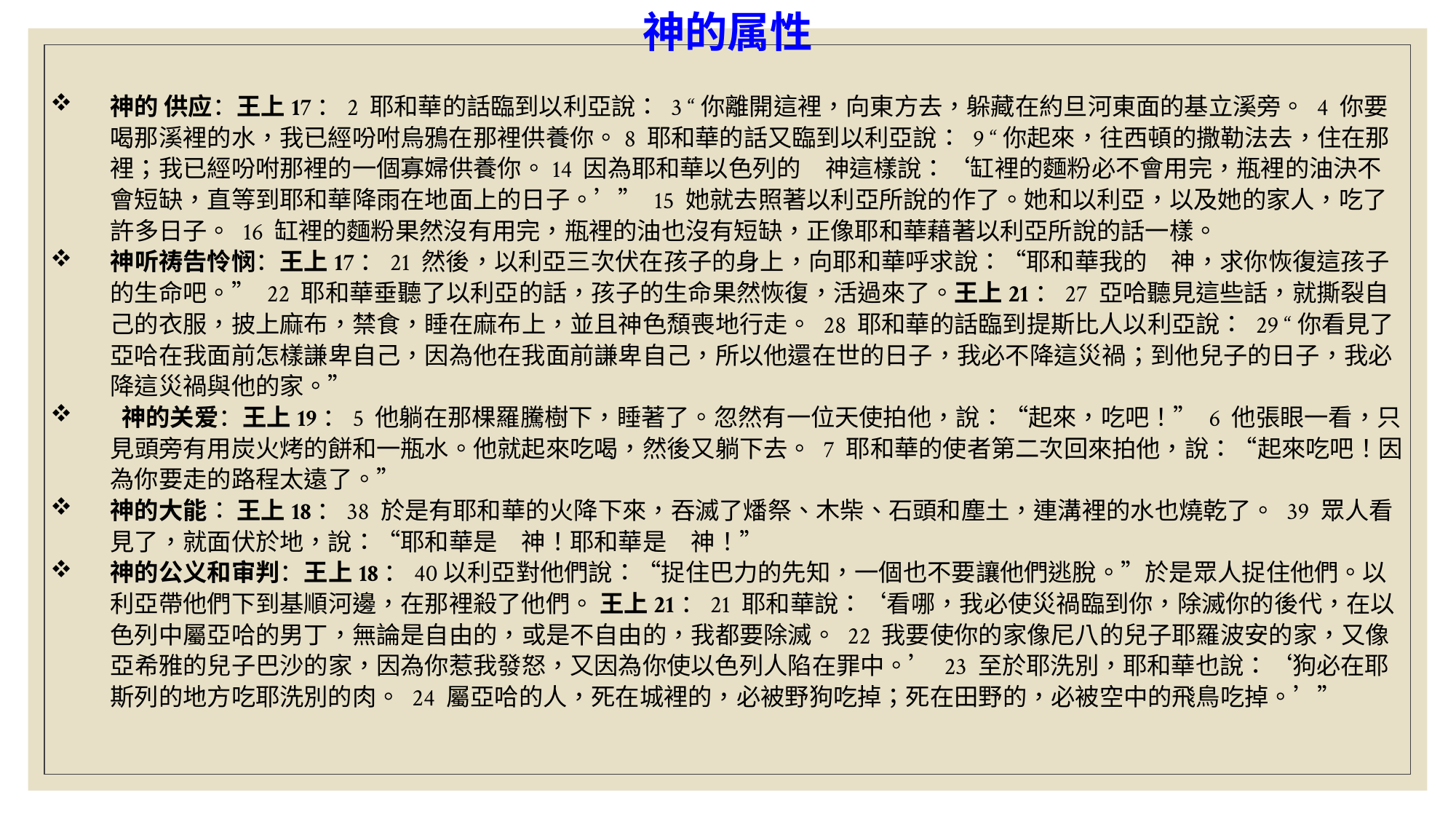

神的属性

神的 供应：王上17：2 耶和華的話臨到以利亞說： 3 “你離開這裡，向東方去，躲藏在約旦河東面的基立溪旁。 4 你要喝那溪裡的水，我已經吩咐烏鴉在那裡供養你。8 耶和華的話又臨到以利亞說： 9 “你起來，往西頓的撒勒法去，住在那裡；我已經吩咐那裡的一個寡婦供養你。14 因為耶和華以色列的　神這樣說：‘缸裡的麵粉必不會用完，瓶裡的油決不會短缺，直等到耶和華降雨在地面上的日子。’” 15 她就去照著以利亞所說的作了。她和以利亞，以及她的家人，吃了許多日子。 16 缸裡的麵粉果然沒有用完，瓶裡的油也沒有短缺，正像耶和華藉著以利亞所說的話一樣。
神听祷告怜悯：王上17：21 然後，以利亞三次伏在孩子的身上，向耶和華呼求說：“耶和華我的　神，求你恢復這孩子的生命吧。” 22 耶和華垂聽了以利亞的話，孩子的生命果然恢復，活過來了。王上21：27 亞哈聽見這些話，就撕裂自己的衣服，披上麻布，禁食，睡在麻布上，並且神色頹喪地行走。 28 耶和華的話臨到提斯比人以利亞說： 29 “你看見了亞哈在我面前怎樣謙卑自己，因為他在我面前謙卑自己，所以他還在世的日子，我必不降這災禍；到他兒子的日子，我必降這災禍與他的家。”
 神的关爱：王上19：5 他躺在那棵羅騰樹下，睡著了。忽然有一位天使拍他，說：“起來，吃吧！” 6 他張眼一看，只見頭旁有用炭火烤的餅和一瓶水。他就起來吃喝，然後又躺下去。 7 耶和華的使者第二次回來拍他，說：“起來吃吧！因為你要走的路程太遠了。”
神的大能： 王上18：38 於是有耶和華的火降下來，吞滅了燔祭、木柴、石頭和塵土，連溝裡的水也燒乾了。 39 眾人看見了，就面伏於地，說：“耶和華是　神！耶和華是　神！”
神的公义和审判：王上18：40以利亞對他們說：“捉住巴力的先知，一個也不要讓他們逃脫。”於是眾人捉住他們。以利亞帶他們下到基順河邊，在那裡殺了他們。 王上21：21 耶和華說：‘看哪，我必使災禍臨到你，除滅你的後代，在以色列中屬亞哈的男丁，無論是自由的，或是不自由的，我都要除滅。 22 我要使你的家像尼八的兒子耶羅波安的家，又像亞希雅的兒子巴沙的家，因為你惹我發怒，又因為你使以色列人陷在罪中。’ 23 至於耶洗別，耶和華也說：‘狗必在耶斯列的地方吃耶洗別的肉。 24 屬亞哈的人，死在城裡的，必被野狗吃掉；死在田野的，必被空中的飛鳥吃掉。’”